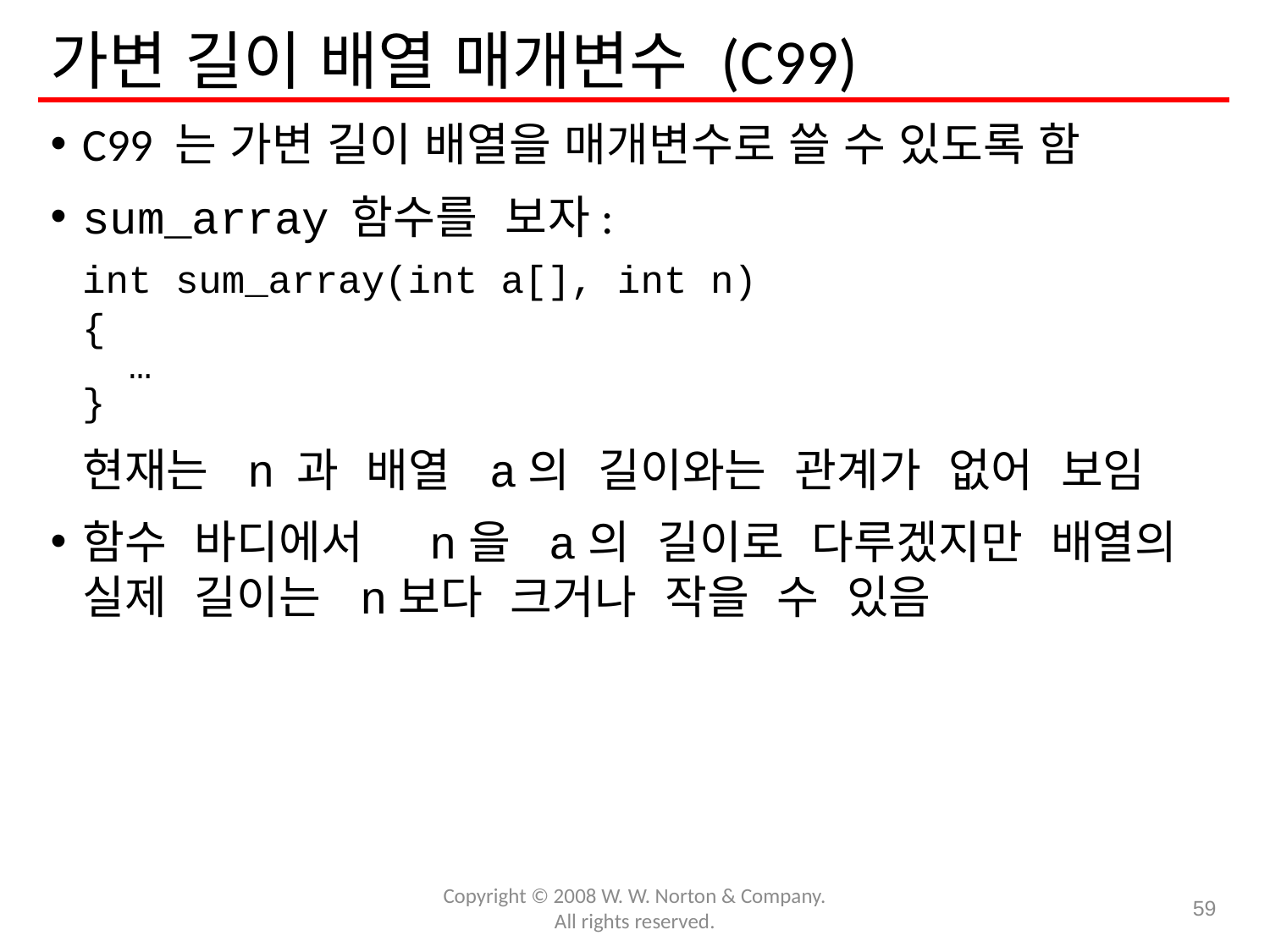

# 가변 길이 배열 매개변수 (C99)
C99 는 가변 길이 배열을 매개변수로 쓸 수 있도록 함
sum_array 함수를 보자:
	int sum_array(int a[], int n)
	{
	  …
	}
	현재는 n 과 배열 a의 길이와는 관계가 없어 보임
함수 바디에서  n을 a의 길이로 다루겠지만 배열의 실제 길이는 n보다 크거나 작을 수 있음
Copyright © 2008 W. W. Norton & Company.
All rights reserved.
59